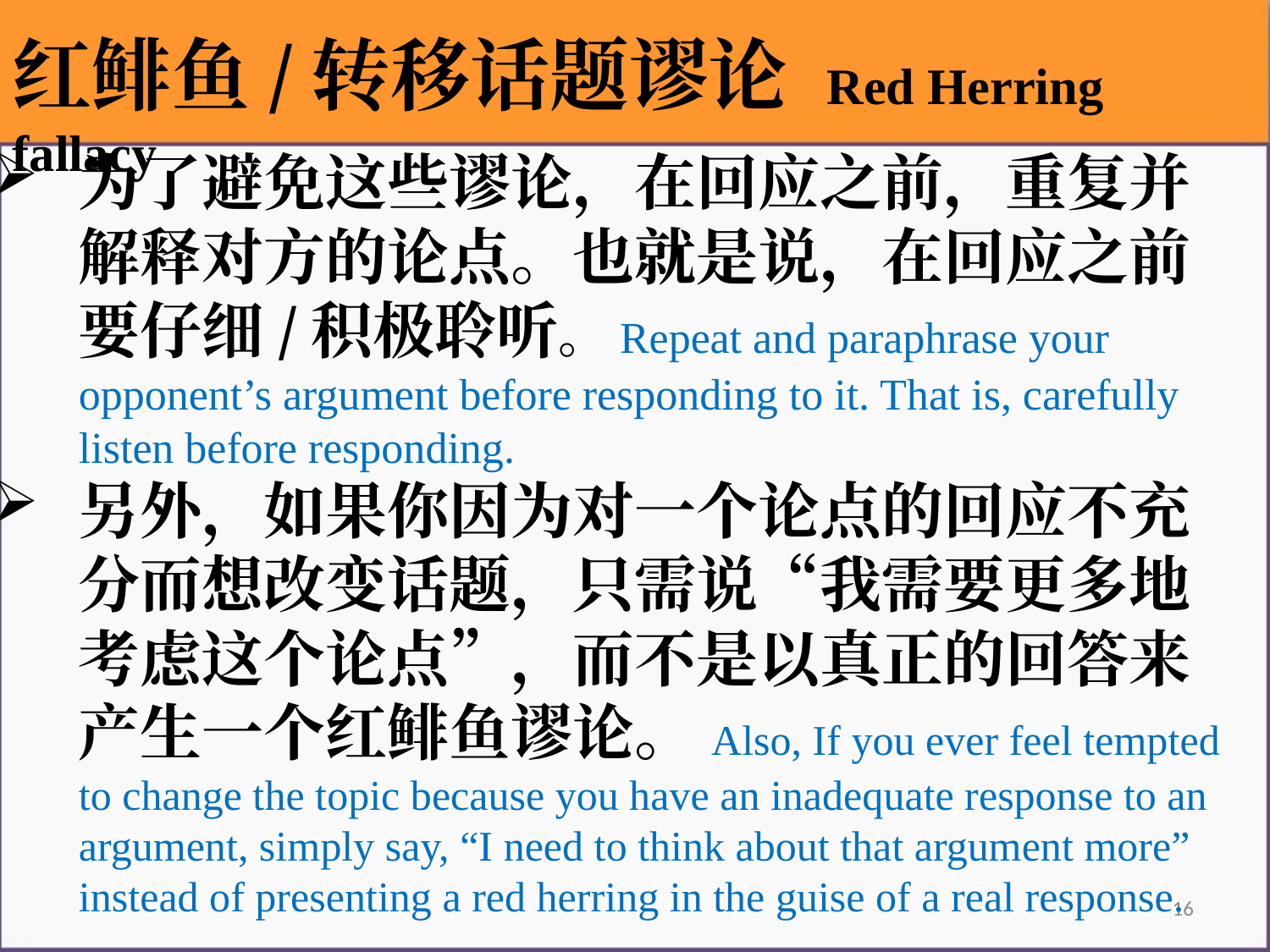

红鲱鱼/转移话题谬论 Red Herring fallacy
为了避免这些谬论，在回应之前，重复并解释对方的论点。也就是说，在回应之前要仔细/积极聆听。Repeat and paraphrase your opponent’s argument before responding to it. That is, carefully listen before responding.
另外，如果你因为对一个论点的回应不充分而想改变话题，只需说“我需要更多地考虑这个论点”，而不是以真正的回答来产生一个红鲱鱼谬论。Also, If you ever feel tempted to change the topic because you have an inadequate response to an argument, simply say, “I need to think about that argument more” instead of presenting a red herring in the guise of a real response.
16